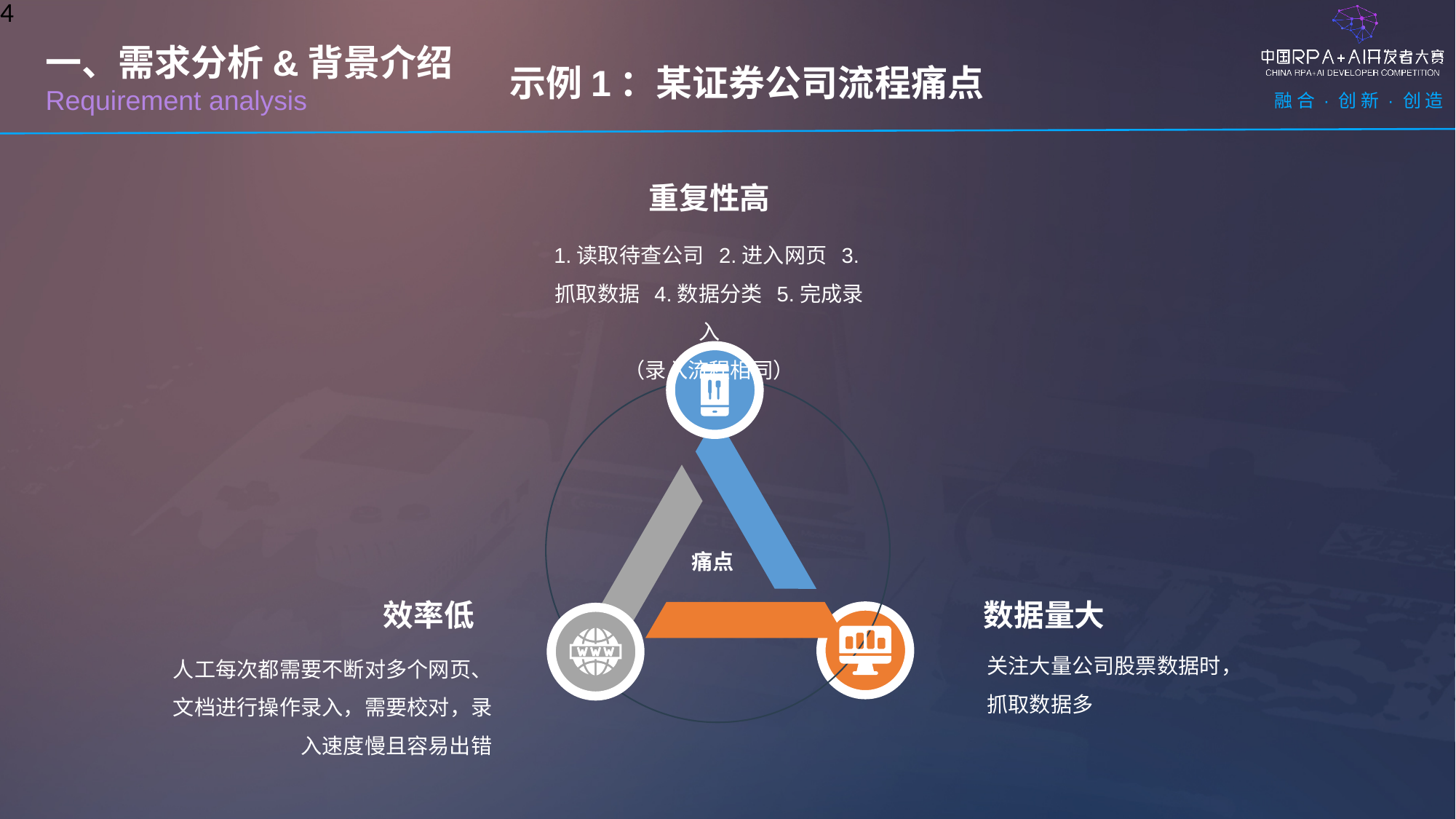

4
示例1：某证券公司流程痛点
一、需求分析&背景介绍
Requirement analysis
重复性高
1.读取待查公司  2.进入网页  3.抓取数据  4.数据分类  5.完成录入
（录入流程相同）

痛点

效率低
数据量大
关注大量公司股票数据时，
抓取数据多
人工每次都需要不断对多个网页、文档进行操作录入，需要校对，录入速度慢且容易出错